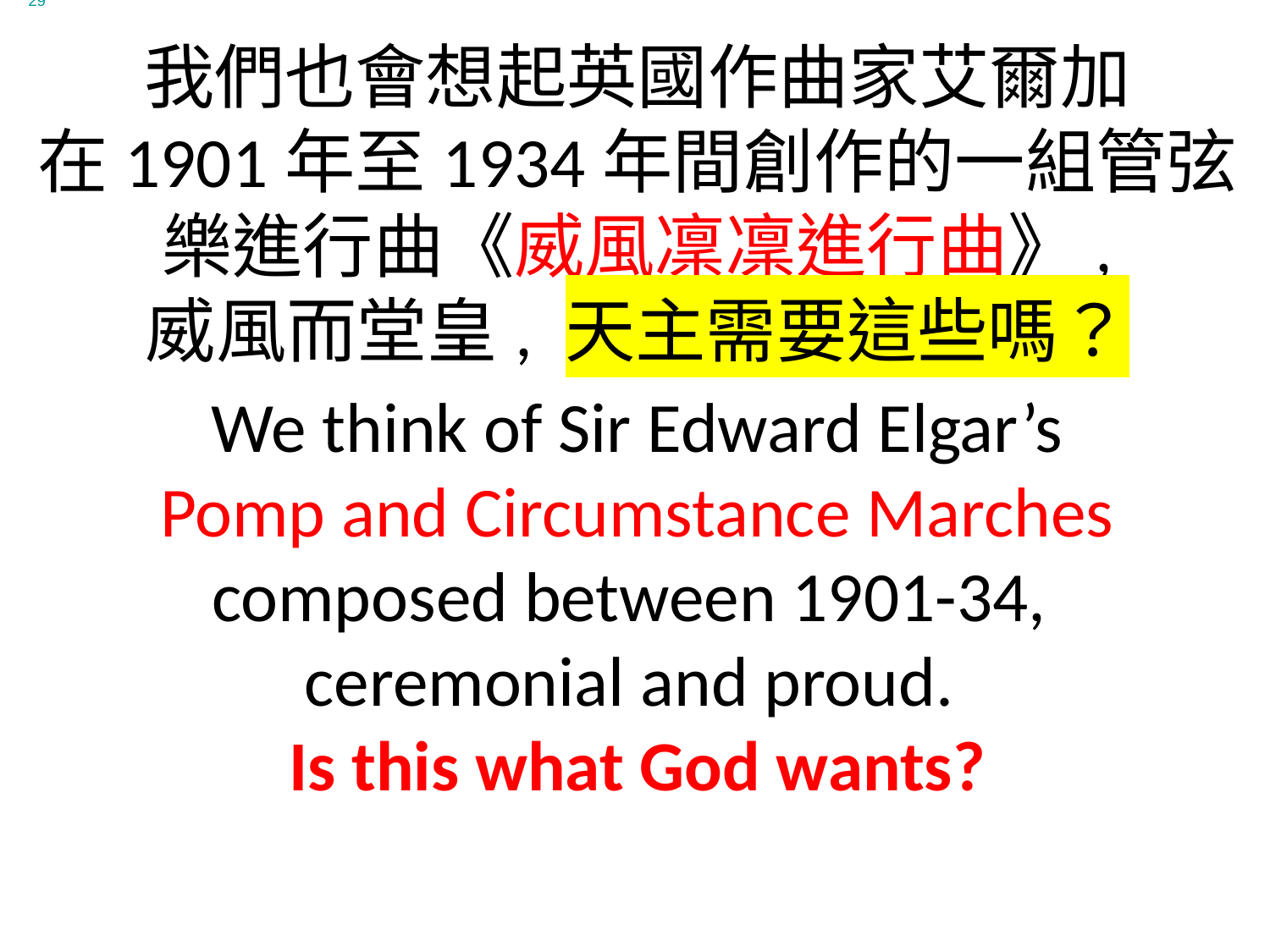

6:29

我們也會想起英國作曲家艾爾加
在1901年至1934年間創作的一組管弦樂進行曲《威風凜凜進行曲》,
威風而堂皇, 天主需要這些嗎？
We think of Sir Edward Elgar’s
Pomp and Circumstance Marches composed between 1901-34,
ceremonial and proud.
Is this what God wants?